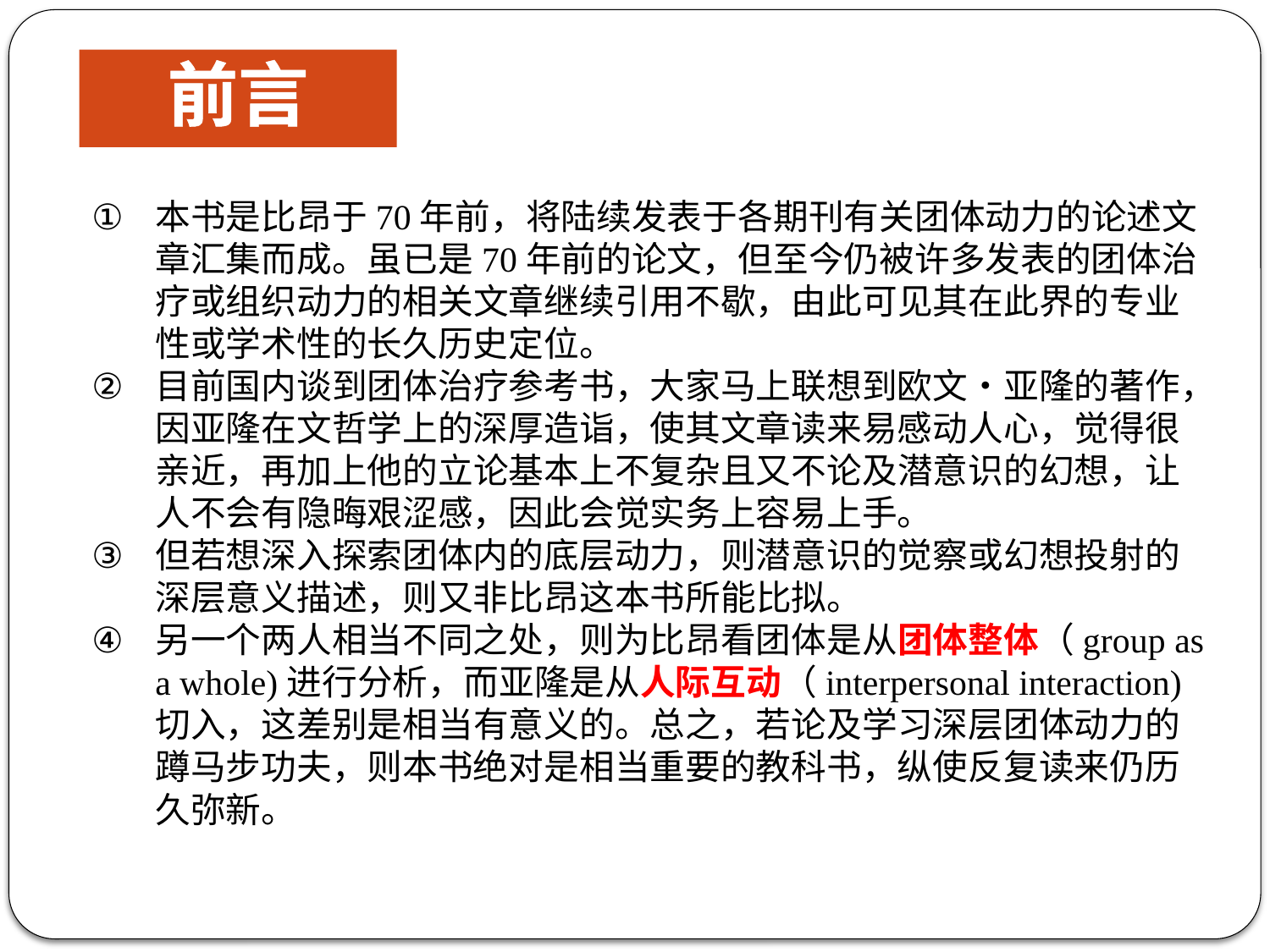

# 前言
本书是比昂于70年前，将陆续发表于各期刊有关团体动力的论述文章汇集而成。虽已是70年前的论文，但至今仍被许多发表的团体治疗或组织动力的相关文章继续引用不歇，由此可见其在此界的专业性或学术性的长久历史定位。
目前国内谈到团体治疗参考书，大家马上联想到欧文•亚隆的著作，因亚隆在文哲学上的深厚造诣，使其文章读来易感动人心，觉得很亲近，再加上他的立论基本上不复杂且又不论及潜意识的幻想，让人不会有隐晦艰涩感，因此会觉实务上容易上手。
但若想深入探索团体内的底层动力，则潜意识的觉察或幻想投射的深层意义描述，则又非比昂这本书所能比拟。
另一个两人相当不同之处，则为比昂看团体是从团体整体（group as a whole)进行分析，而亚隆是从人际互动（interpersonal interaction)切入，这差别是相当有意义的。总之，若论及学习深层团体动力的蹲马步功夫，则本书绝对是相当重要的教科书，纵使反复读来仍历久弥新。